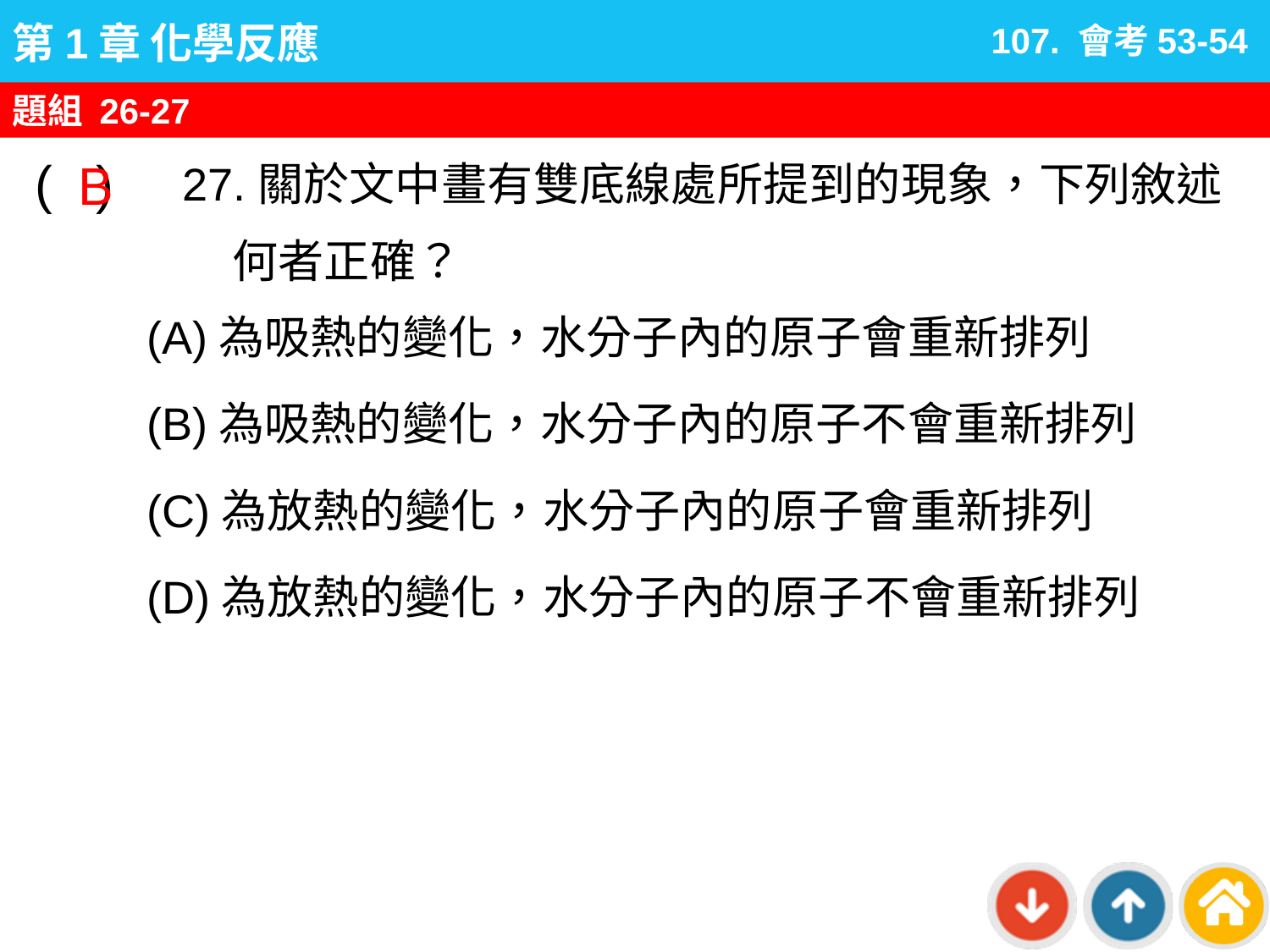

107. 會考53-54
題組 26-27
B
27.關於文中畫有雙底線處所提到的現象，下列敘述何者正確？
(   )
(A)為吸熱的變化，水分子內的原子會重新排列
(B)為吸熱的變化，水分子內的原子不會重新排列
(C)為放熱的變化，水分子內的原子會重新排列
(D)為放熱的變化，水分子內的原子不會重新排列